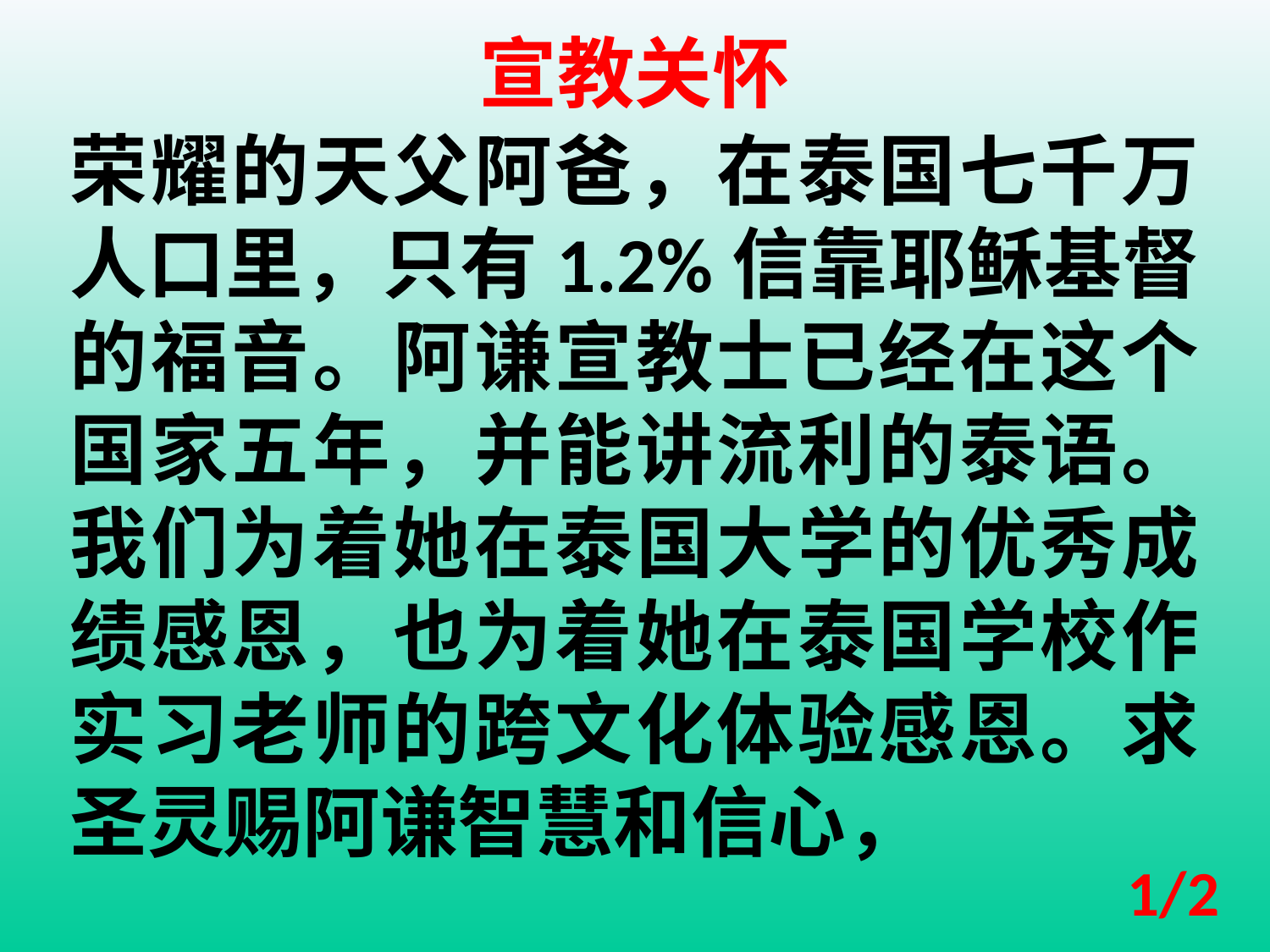

宣教关怀
荣耀的天父阿爸，在泰国七千万人口里，只有1.2%信靠耶稣基督的福音。阿谦宣教士已经在这个国家五年，并能讲流利的泰语。我们为着她在泰国大学的优秀成绩感恩，也为着她在泰国学校作实习老师的跨文化体验感恩。求圣灵赐阿谦智慧和信心，
1/2